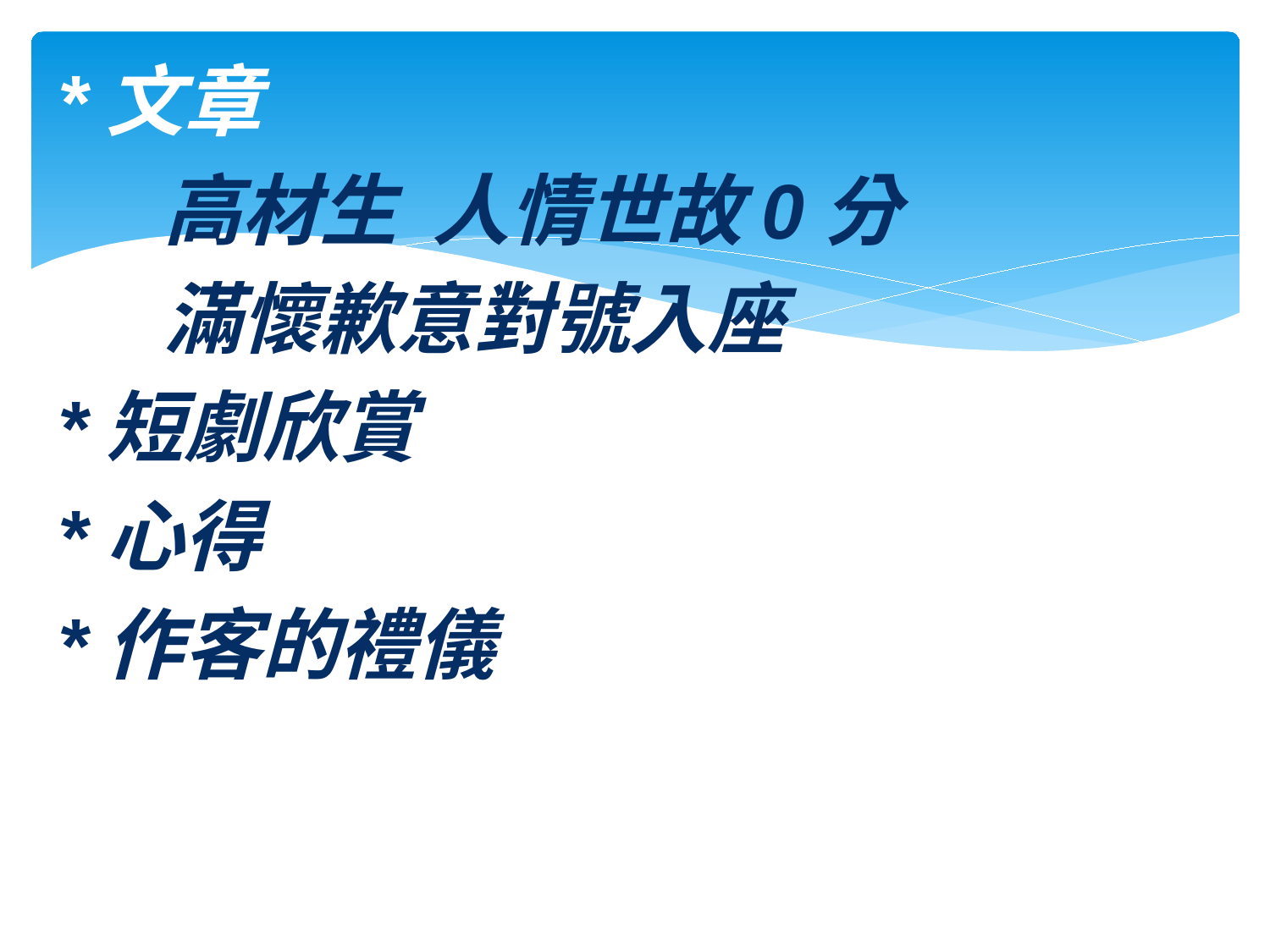

*文章
     高材生  人情世故0分
     滿懷歉意對號入座
*短劇欣賞
*心得
*作客的禮儀